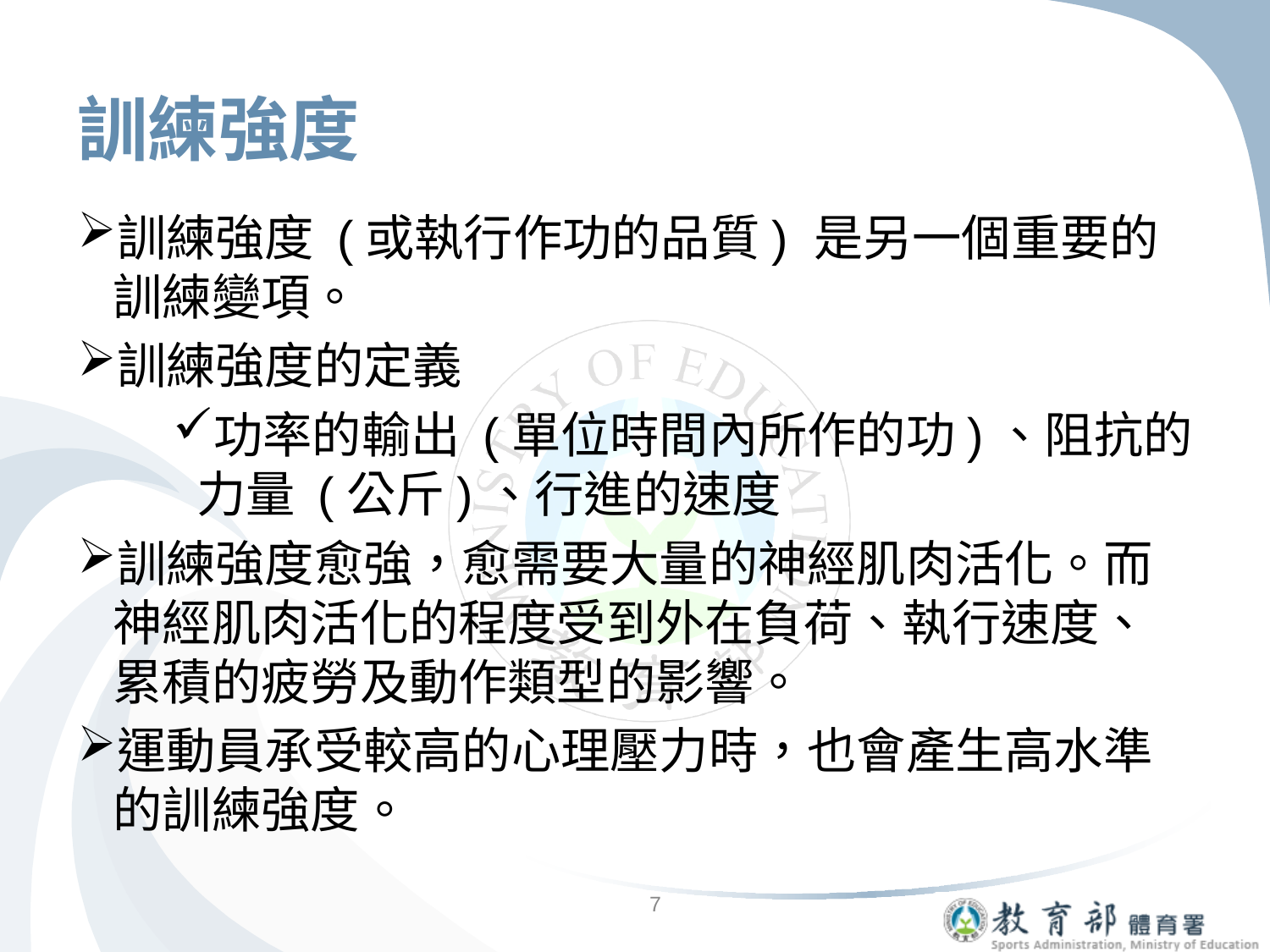

# 訓練強度
訓練強度 (或執行作功的品質) 是另一個重要的訓練變項。
訓練強度的定義
功率的輸出 (單位時間內所作的功)、阻抗的力量 (公斤)、行進的速度
訓練強度愈強，愈需要大量的神經肌肉活化。而神經肌肉活化的程度受到外在負荷、執行速度、累積的疲勞及動作類型的影響。
運動員承受較高的心理壓力時，也會產生高水準的訓練強度。
7